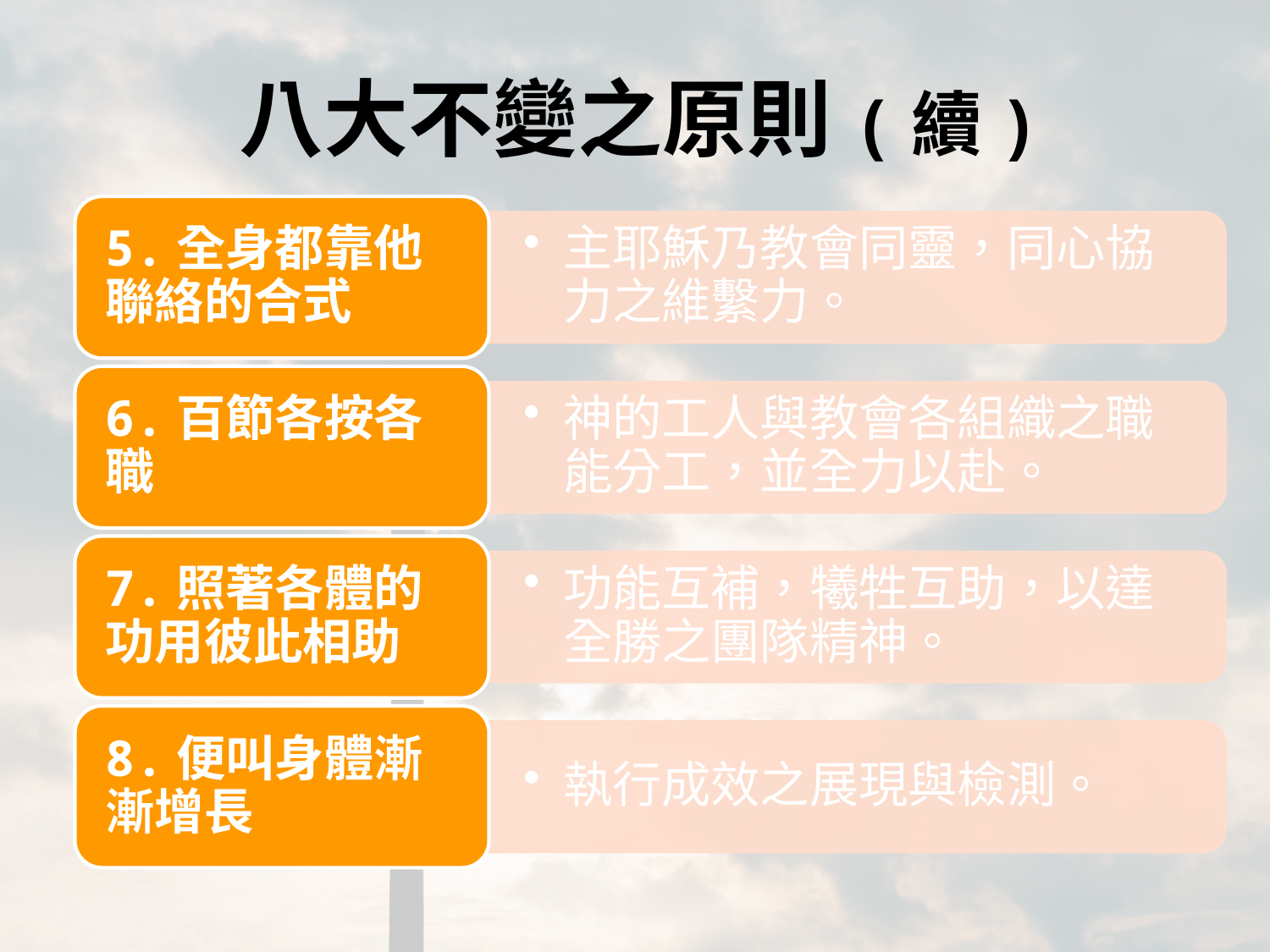

八大不變之原則(續)
主耶穌乃教會同靈，同心協力之維繫力。
5.全身都靠他聯絡的合式
神的工人與教會各組織之職能分工，並全力以赴。
6.百節各按各職
功能互補，犧牲互助，以達全勝之團隊精神。
7.照著各體的功用彼此相助
執行成效之展現與檢測。
8.便叫身體漸漸增長